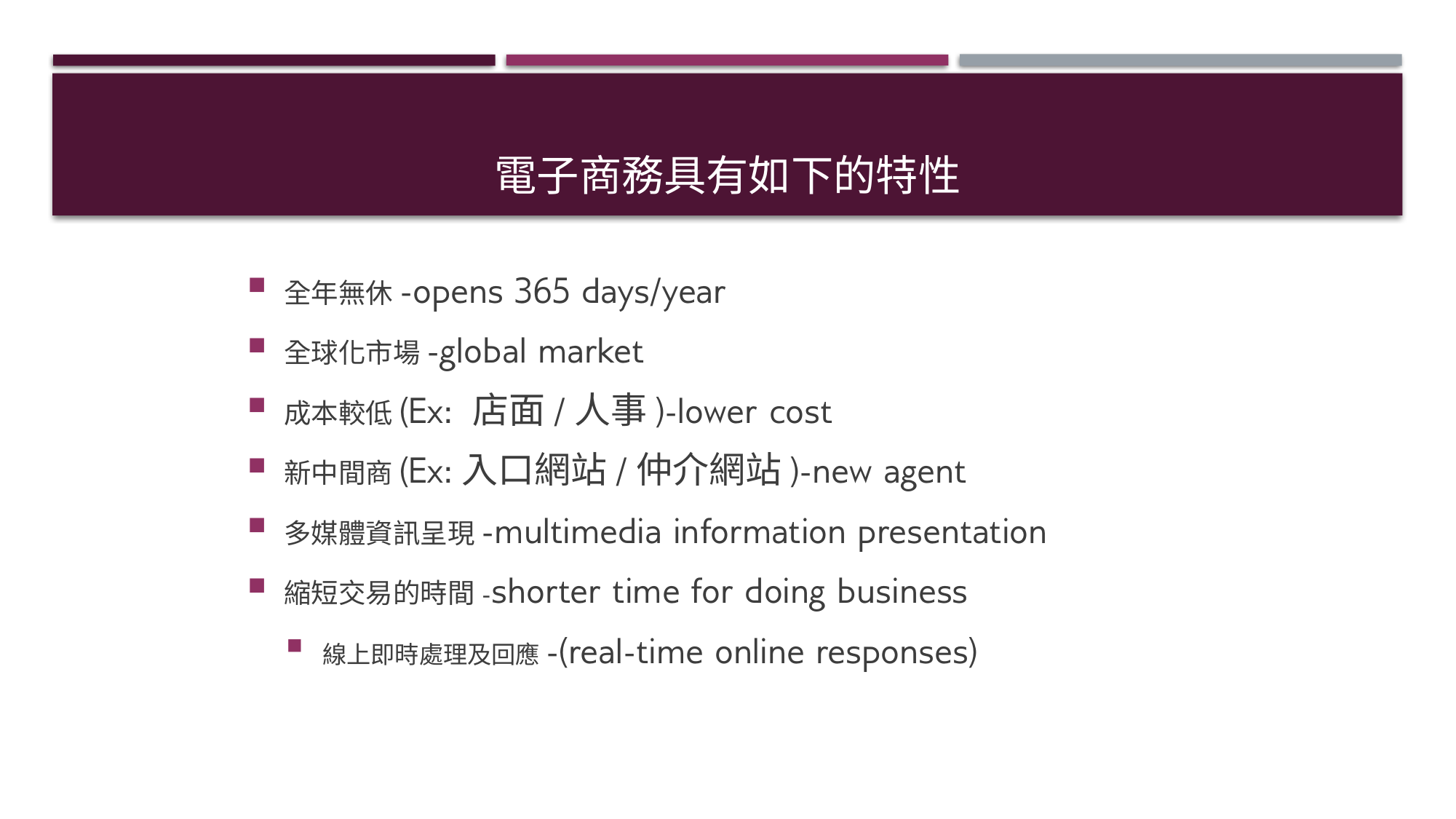

# 電子商務具有如下的特性
全年無休-opens 365 days/year
全球化市場-global market
成本較低(Ex: 店面/人事)-lower cost
新中間商(Ex:入口網站/仲介網站)-new agent
多媒體資訊呈現-multimedia information presentation
縮短交易的時間-shorter time for doing business
線上即時處理及回應-(real-time online responses)